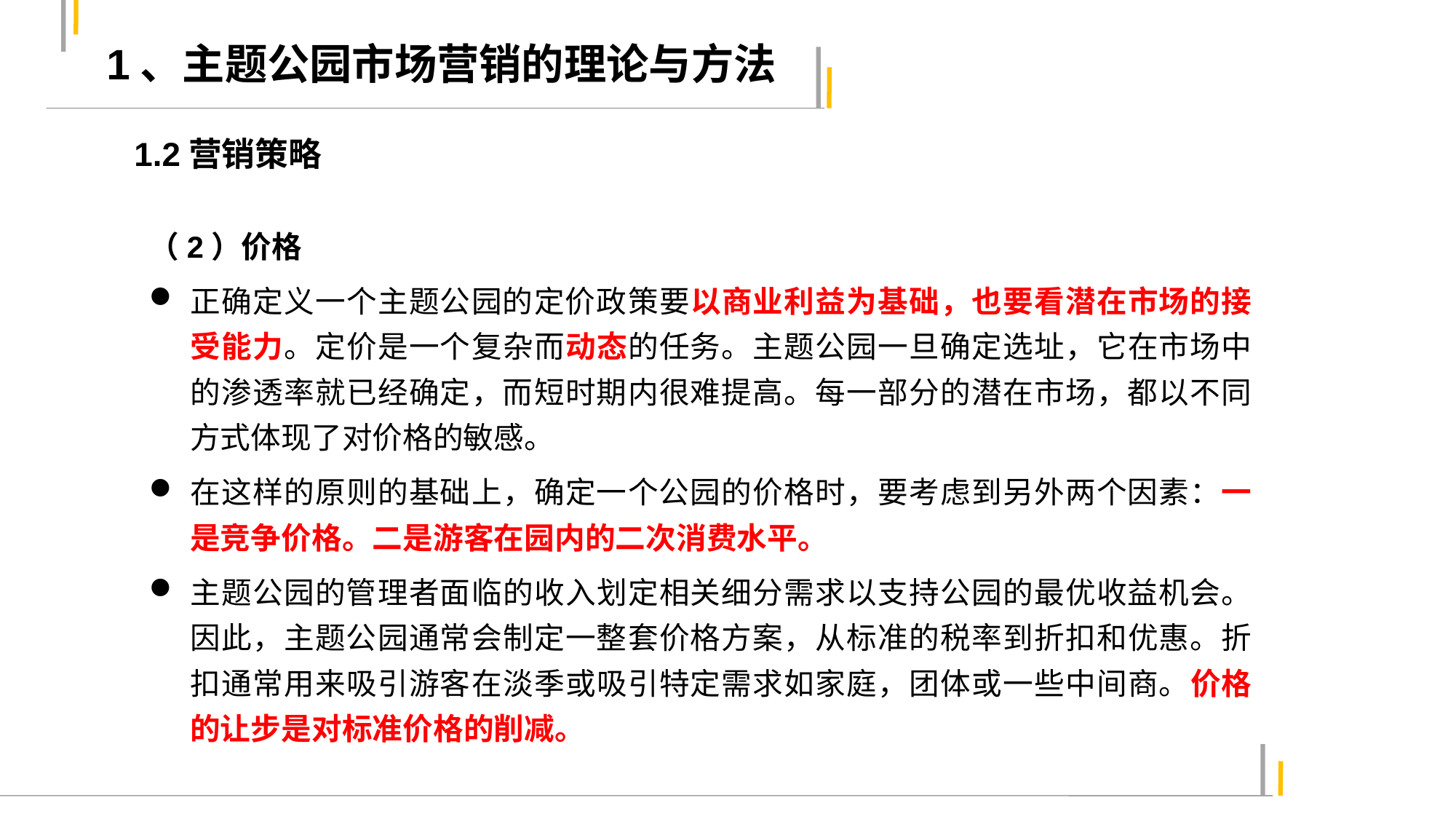

1、主题公园市场营销的理论与方法

1.2营销策略
（2）价格
正确定义一个主题公园的定价政策要以商业利益为基础，也要看潜在市场的接受能力。定价是一个复杂而动态的任务。主题公园一旦确定选址，它在市场中的渗透率就已经确定，而短时期内很难提高。每一部分的潜在市场，都以不同方式体现了对价格的敏感。
在这样的原则的基础上，确定一个公园的价格时，要考虑到另外两个因素：一是竞争价格。二是游客在园内的二次消费水平。
主题公园的管理者面临的收入划定相关细分需求以支持公园的最优收益机会。因此，主题公园通常会制定一整套价格方案，从标准的税率到折扣和优惠。折扣通常用来吸引游客在淡季或吸引特定需求如家庭，团体或一些中间商。价格的让步是对标准价格的削减。